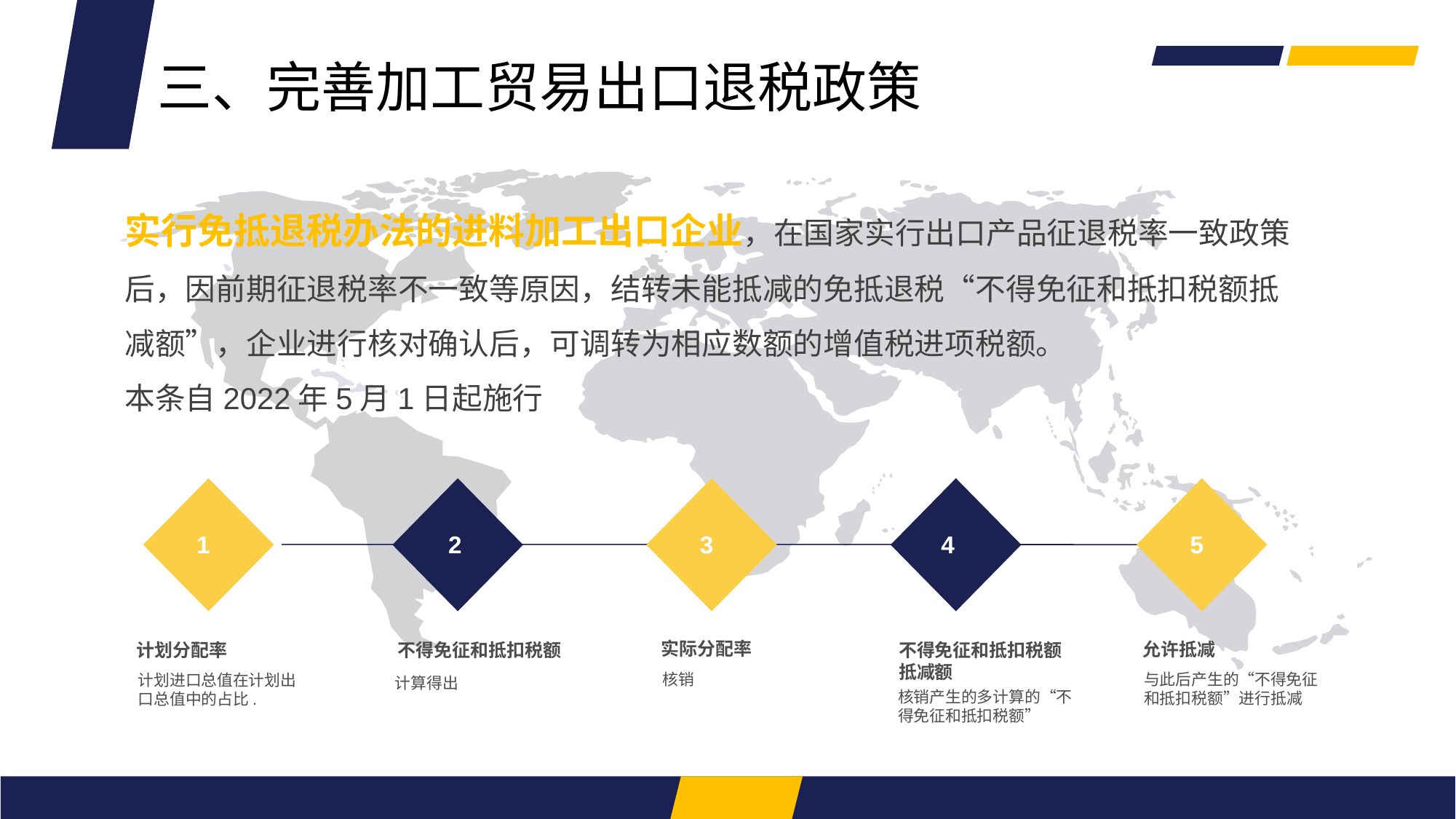

三、完善加工贸易出口退税政策

实行免抵退税办法的进料加工出口企业，在国家实行出口产品征退税率一致政策后，因前期征退税率不一致等原因，结转未能抵减的免抵退税“不得免征和抵扣税额抵减额”，企业进行核对确认后，可调转为相应数额的增值税进项税额。
本条自2022年5月1日起施行

1
2
3
4
5

实际分配率
核销
允许抵减
与此后产生的“不得免征和抵扣税额”进行抵减
计划分配率
计划进口总值在计划出口总值中的占比.
不得免征和抵扣税额抵减额
核销产生的多计算的“不得免征和抵扣税额”
不得免征和抵扣税额
计算得出